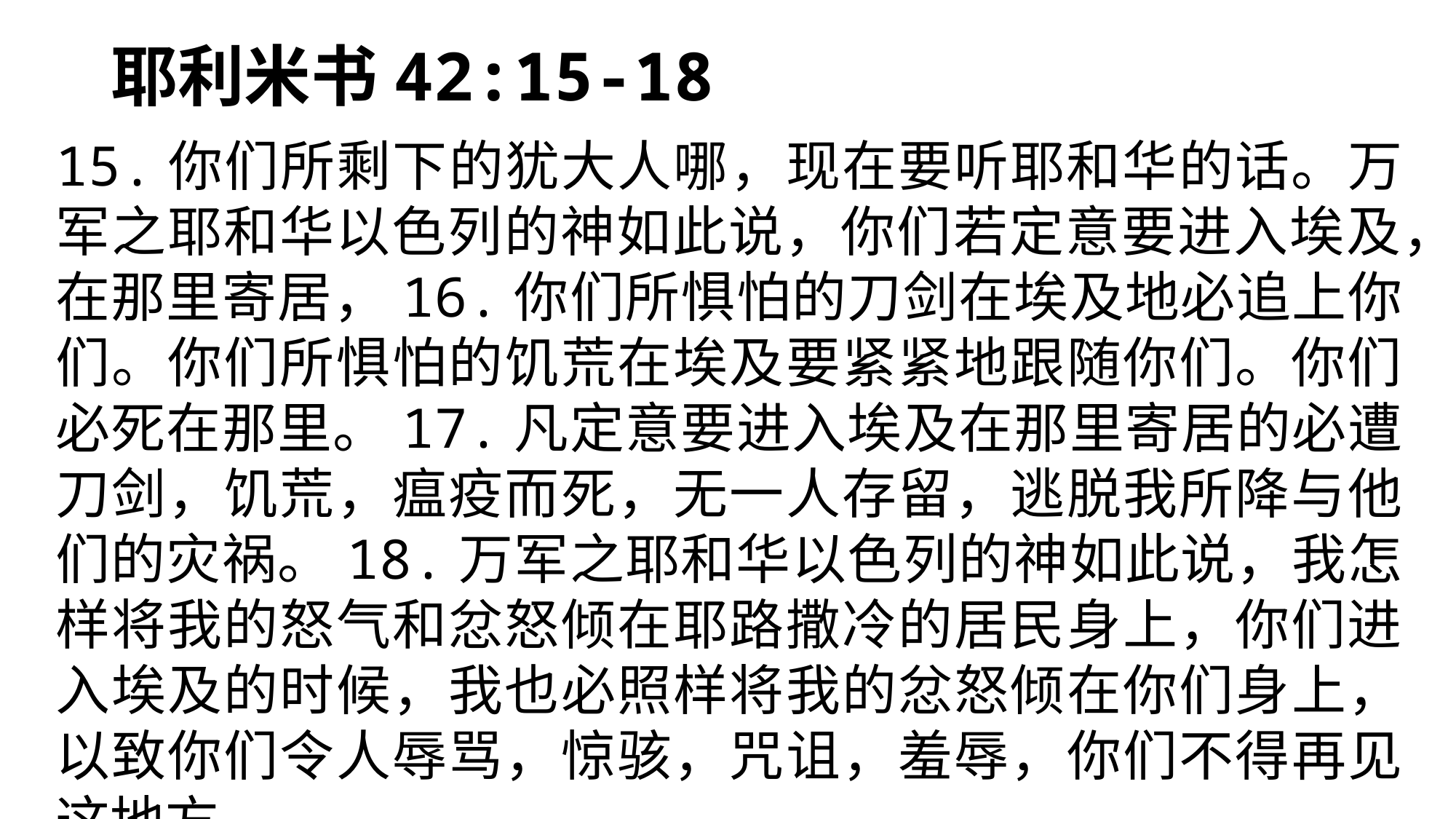

# 耶利米书42:15-18
15.你们所剩下的犹大人哪，现在要听耶和华的话。万军之耶和华以色列的神如此说，你们若定意要进入埃及，在那里寄居，16.你们所惧怕的刀剑在埃及地必追上你们。你们所惧怕的饥荒在埃及要紧紧地跟随你们。你们必死在那里。17.凡定意要进入埃及在那里寄居的必遭刀剑，饥荒，瘟疫而死，无一人存留，逃脱我所降与他们的灾祸。18.万军之耶和华以色列的神如此说，我怎样将我的怒气和忿怒倾在耶路撒冷的居民身上，你们进入埃及的时候，我也必照样将我的忿怒倾在你们身上，以致你们令人辱骂，惊骇，咒诅，羞辱，你们不得再见这地方。